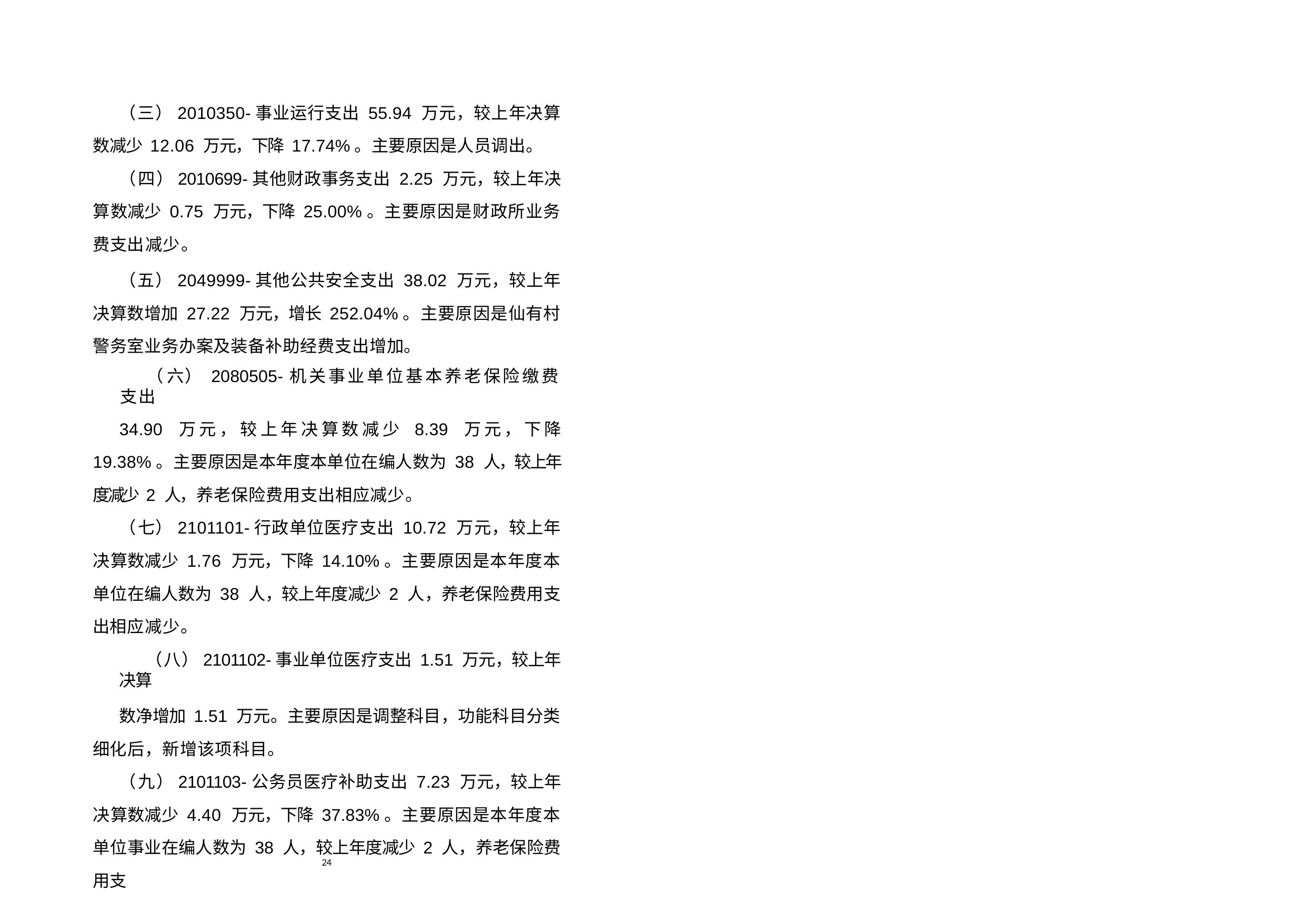

（三）2010350-事业运行支出 55.94 万元，较上年决算数减少 12.06 万元，下降 17.74%。主要原因是人员调出。
（四）2010699-其他财政事务支出 2.25 万元，较上年决算数减少 0.75 万元，下降 25.00%。主要原因是财政所业务费支出减少。
（五）2049999-其他公共安全支出 38.02 万元，较上年决算数增加 27.22 万元，增长 252.04%。主要原因是仙有村警务室业务办案及装备补助经费支出增加。
（ 六） 2080505-机关事业单位基本养老保险缴费支出
34.90 万元，较上年决算数减少 8.39 万元，下降 19.38%。主要原因是本年度本单位在编人数为 38 人，较上年度减少 2 人，养老保险费用支出相应减少。
（七）2101101-行政单位医疗支出 10.72 万元，较上年决算数减少 1.76 万元，下降 14.10%。主要原因是本年度本单位在编人数为 38 人，较上年度减少 2 人，养老保险费用支出相应减少。
（八）2101102-事业单位医疗支出 1.51 万元，较上年决算
数净增加 1.51 万元。主要原因是调整科目，功能科目分类细化后，新增该项科目。
（九）2101103-公务员医疗补助支出 7.23 万元，较上年决算数减少 4.40 万元，下降 37.83%。主要原因是本年度本单位事业在编人数为 38 人，较上年度减少 2 人，养老保险费用支
24